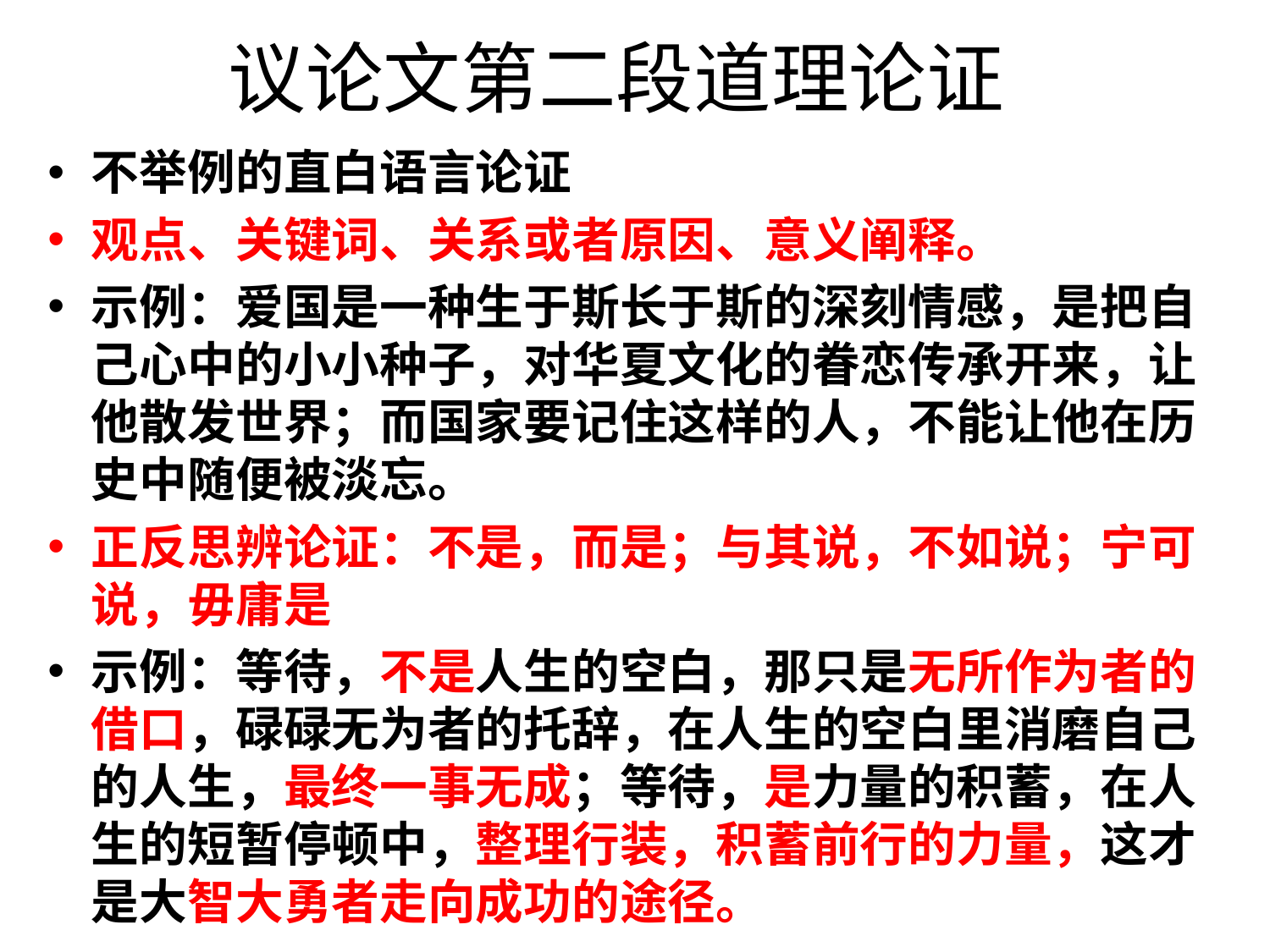

# 议论文第二段道理论证
不举例的直白语言论证
观点、关键词、关系或者原因、意义阐释。
示例：爱国是一种生于斯长于斯的深刻情感，是把自己心中的小小种子，对华夏文化的眷恋传承开来，让他散发世界；而国家要记住这样的人，不能让他在历史中随便被淡忘。
正反思辨论证：不是，而是；与其说，不如说；宁可说，毋庸是
示例：等待，不是人生的空白，那只是无所作为者的借口，碌碌无为者的托辞，在人生的空白里消磨自己的人生，最终一事无成；等待，是力量的积蓄，在人生的短暂停顿中，整理行装，积蓄前行的力量，这才是大智大勇者走向成功的途径。